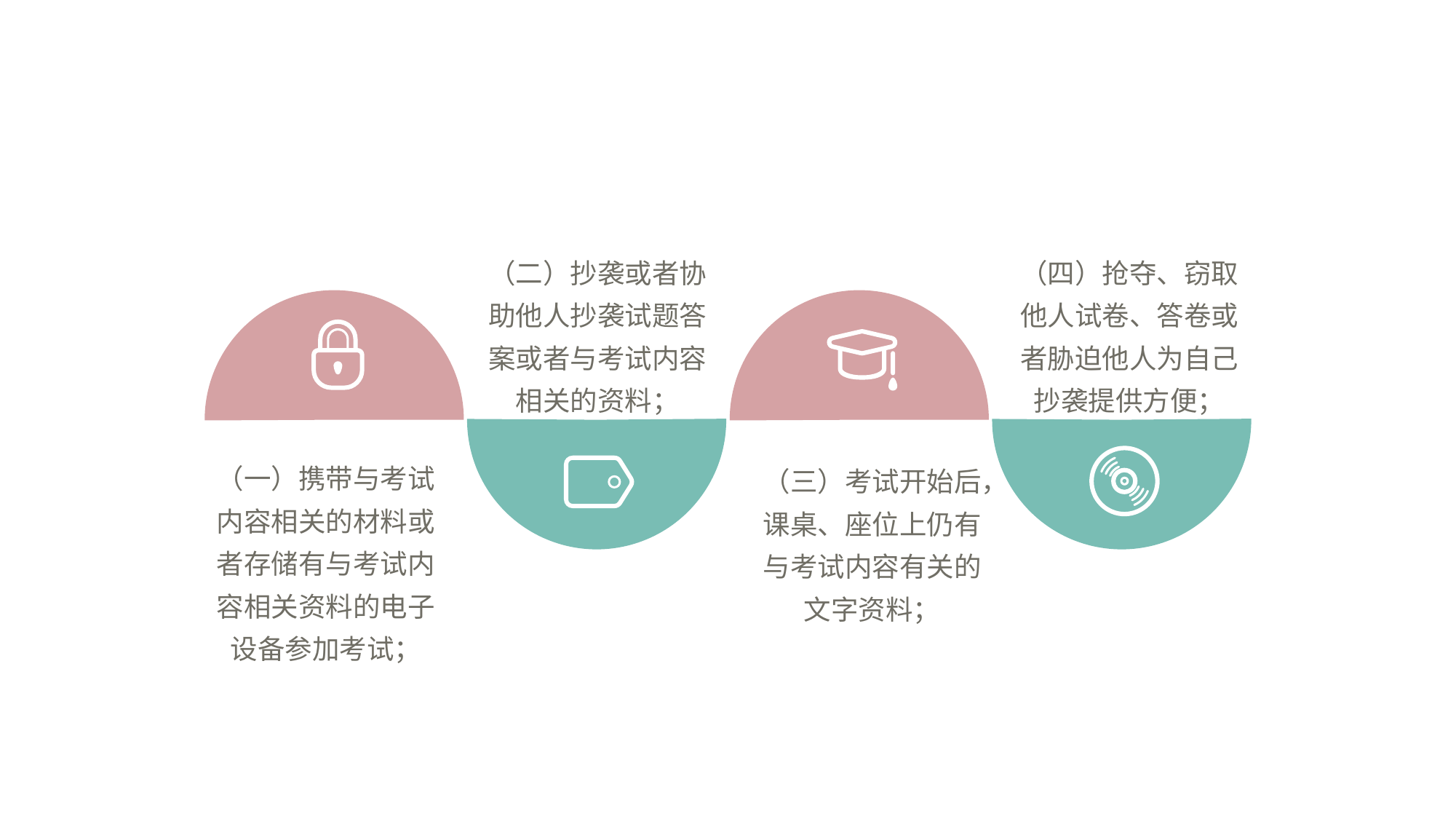

（二）抄袭或者协助他人抄袭试题答案或者与考试内容相关的资料；
（四）抢夺、窃取他人试卷、答卷或者胁迫他人为自己抄袭提供方便；

（一）携带与考试内容相关的材料或者存储有与考试内容相关资料的电子设备参加考试；
（三）考试开始后，课桌、座位上仍有与考试内容有关的文字资料；